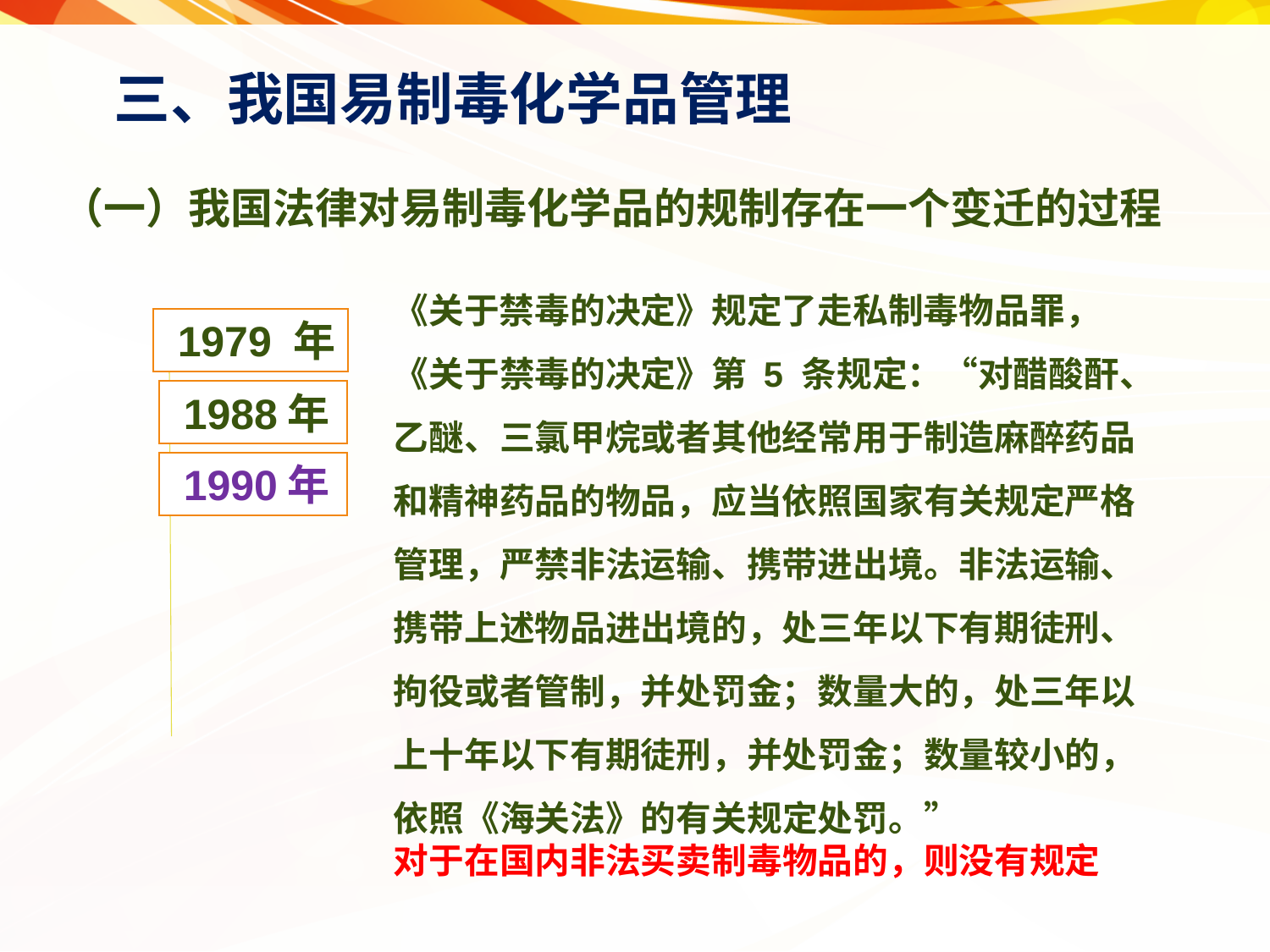

三、我国易制毒化学品管理
（一）我国法律对易制毒化学品的规制存在一个变迁的过程
《关于禁毒的决定》规定了走私制毒物品罪，《关于禁毒的决定》第 5 条规定：“对醋酸酐、乙醚、三氯甲烷或者其他经常用于制造麻醉药品和精神药品的物品，应当依照国家有关规定严格管理，严禁非法运输、携带进出境。非法运输、携带上述物品进出境的，处三年以下有期徒刑、拘役或者管制，并处罚金；数量大的，处三年以上十年以下有期徒刑，并处罚金；数量较小的，依照《海关法》的有关规定处罚。”
对于在国内非法买卖制毒物品的，则没有规定
 1979 年
 1988年
 1990年